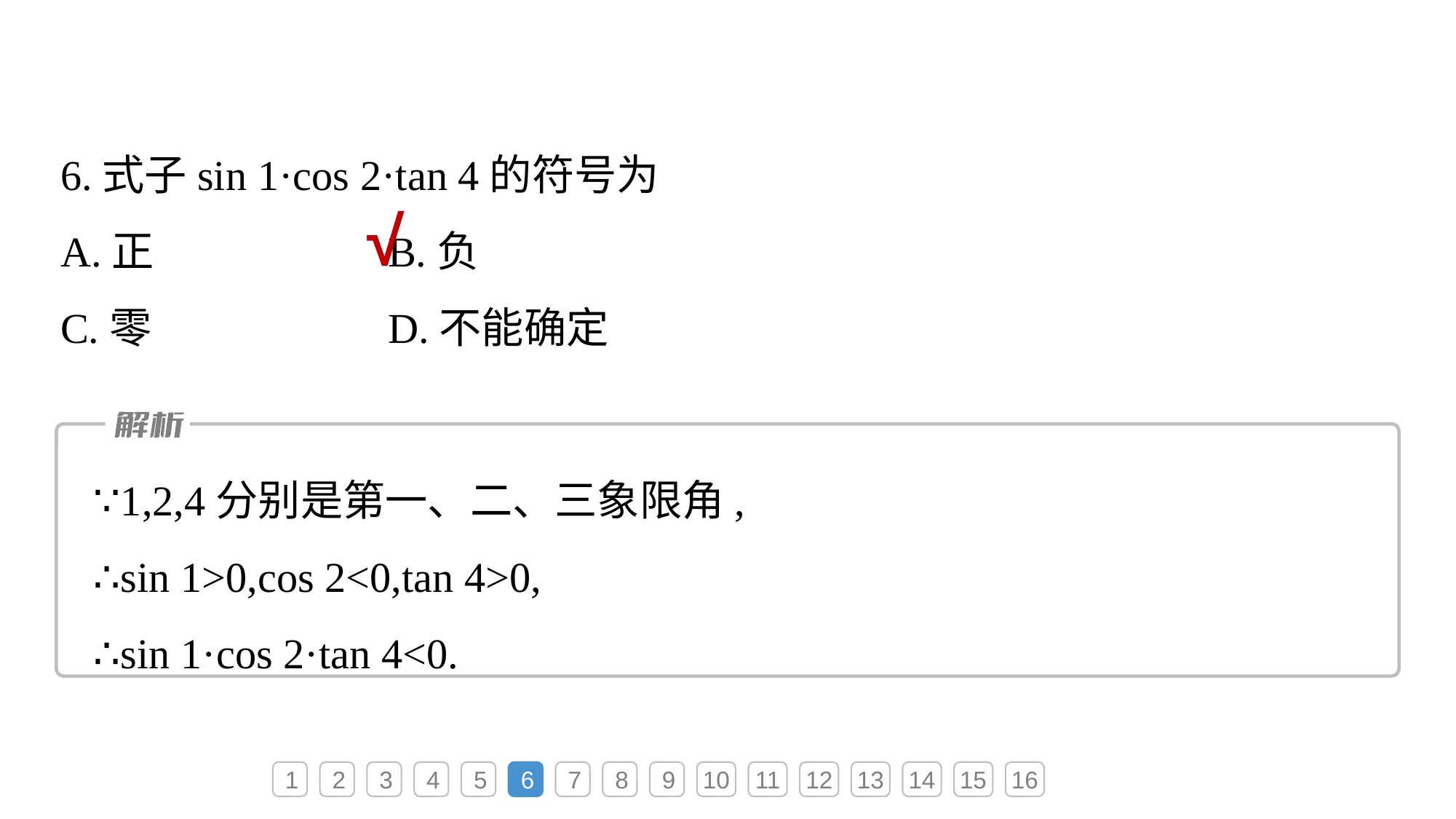

6.式子sin 1·cos 2·tan 4的符号为
A.正		B.负
C.零		D.不能确定
√

∵1,2,4分别是第一、二、三象限角,
∴sin 1>0,cos 2<0,tan 4>0,
∴sin 1·cos 2·tan 4<0.
1
2
3
4
5
6
7
8
9
10
11
12
13
14
15
16